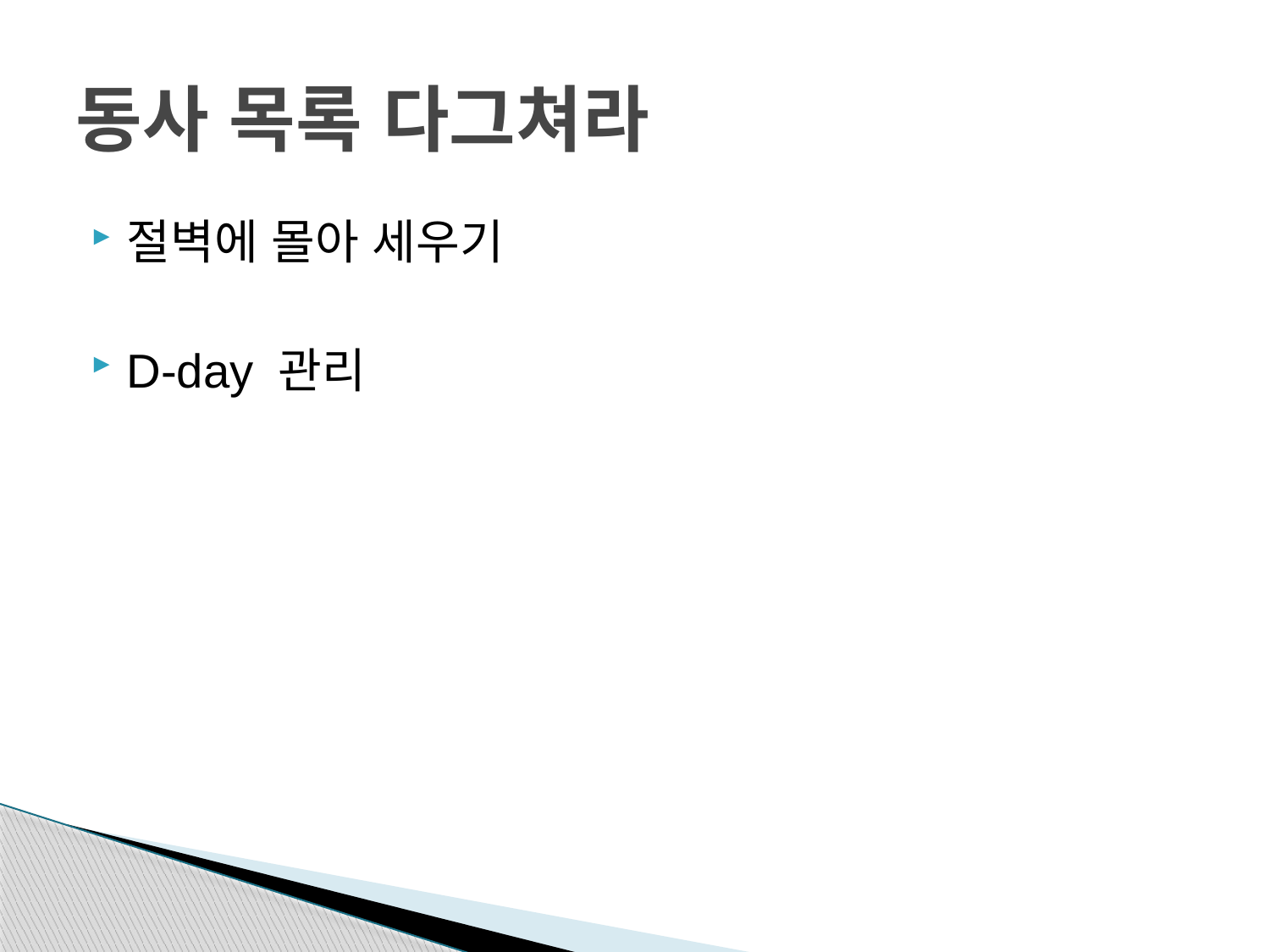

# 동사 목록 다그쳐라
절벽에 몰아 세우기

D-day 관리